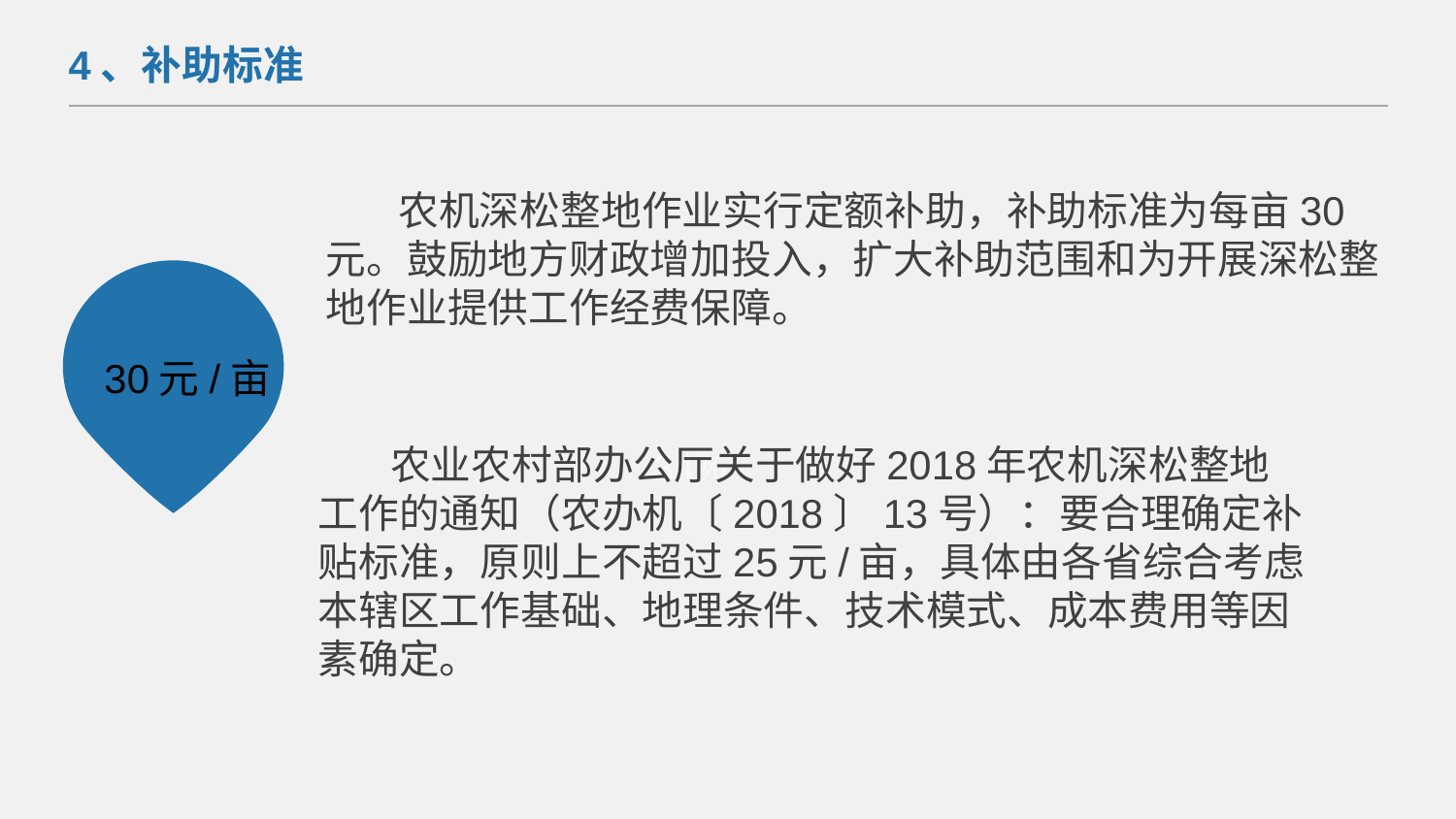

4、补助标准
       农机深松整地作业实行定额补助，补助标准为每亩30元。鼓励地方财政增加投入，扩大补助范围和为开展深松整地作业提供工作经费保障。

   30元/亩
       农业农村部办公厅关于做好2018年农机深松整地工作的通知（农办机〔2018〕13号）：要合理确定补贴标准，原则上不超过25元/亩，具体由各省综合考虑本辖区工作基础、地理条件、技术模式、成本费用等因素确定。
34%